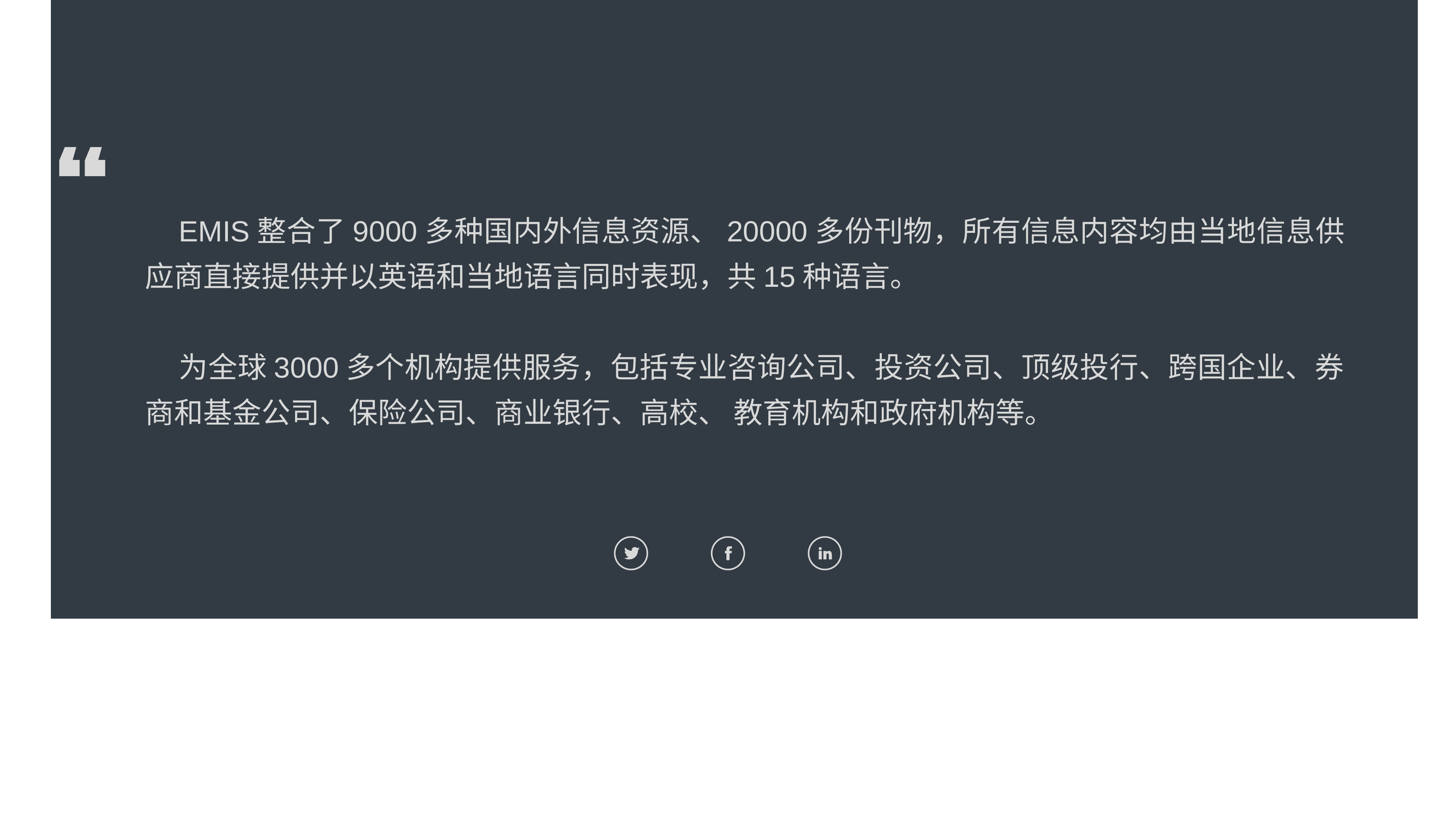

“
EMIS整合了9000多种国内外信息资源、20000多份刊物，所有信息内容均由当地信息供应商直接提供并以英语和当地语言同时表现，共15种语言。

为全球3000多个机构提供服务，包括专业咨询公司、投资公司、顶级投行、跨国企业、券商和基金公司、保险公司、商业银行、高校、 教育机构和政府机构等。